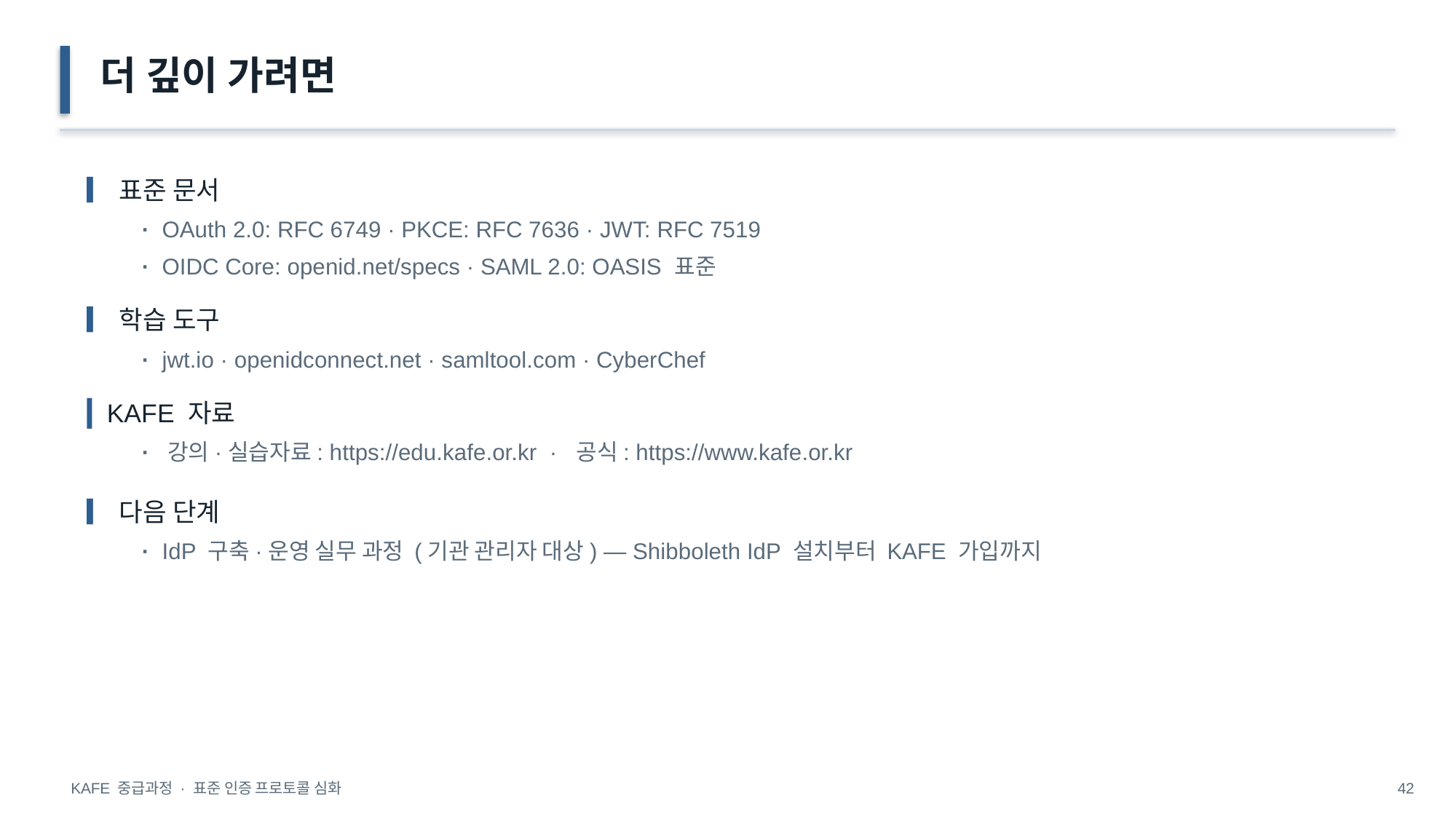

더 깊이 가려면

▎표준 문서
·  OAuth 2.0: RFC 6749 · PKCE: RFC 7636 · JWT: RFC 7519
·  OIDC Core: openid.net/specs · SAML 2.0: OASIS 표준
▎학습 도구
·  jwt.io · openidconnect.net · samltool.com · CyberChef
▎KAFE 자료
·  강의·실습자료: https://edu.kafe.or.kr  ·  공식: https://www.kafe.or.kr
▎다음 단계
·  IdP 구축·운영 실무 과정 (기관 관리자 대상) — Shibboleth IdP 설치부터 KAFE 가입까지
KAFE 중급과정 · 표준 인증 프로토콜 심화
42